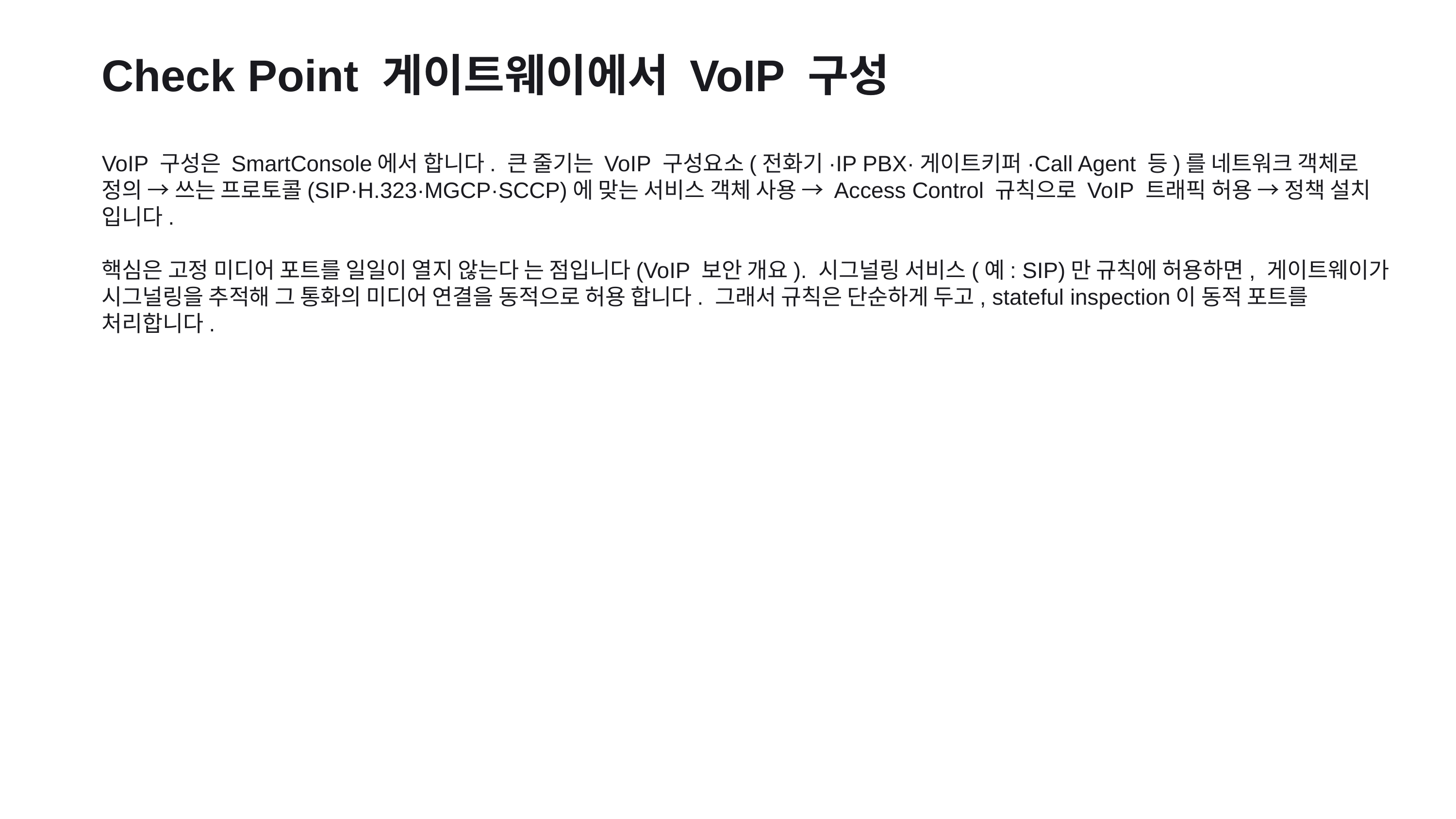

Check Point 게이트웨이에서 VoIP 구성
VoIP 구성은 SmartConsole에서 합니다. 큰 줄기는 VoIP 구성요소(전화기·IP PBX·게이트키퍼·Call Agent 등)를 네트워크 객체로 정의 → 쓰는 프로토콜(SIP·H.323·MGCP·SCCP)에 맞는 서비스 객체 사용 → Access Control 규칙으로 VoIP 트래픽 허용 → 정책 설치 입니다.

핵심은 고정 미디어 포트를 일일이 열지 않는다 는 점입니다(VoIP 보안 개요). 시그널링 서비스(예: SIP)만 규칙에 허용하면, 게이트웨이가 시그널링을 추적해 그 통화의 미디어 연결을 동적으로 허용 합니다. 그래서 규칙은 단순하게 두고, stateful inspection이 동적 포트를 처리합니다.